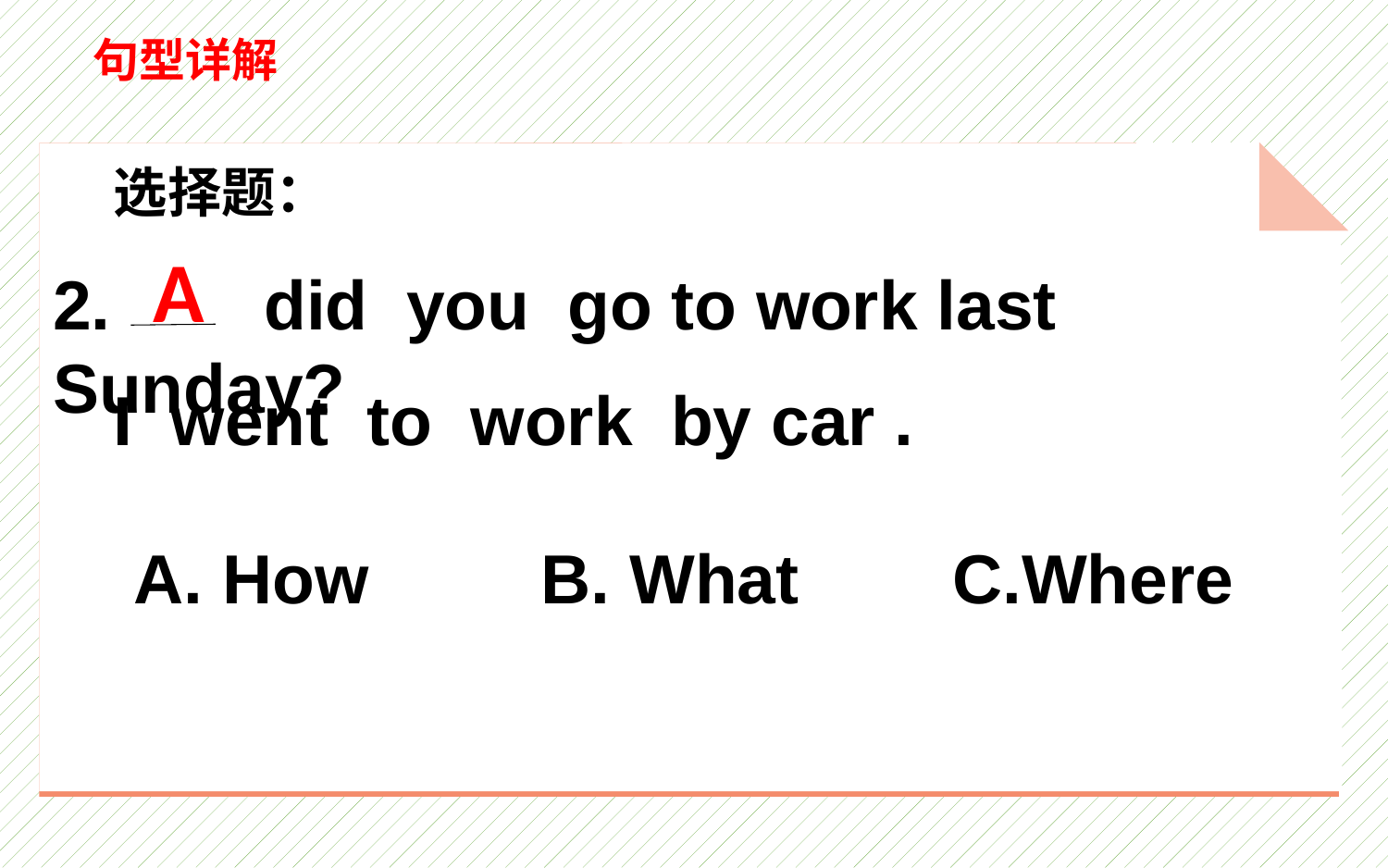

句型详解

xuxuanze

选择题：
A
2.        did  you  go to work last Sunday?
I  went  to  work  by car .
 A. How         B. What        C.Where